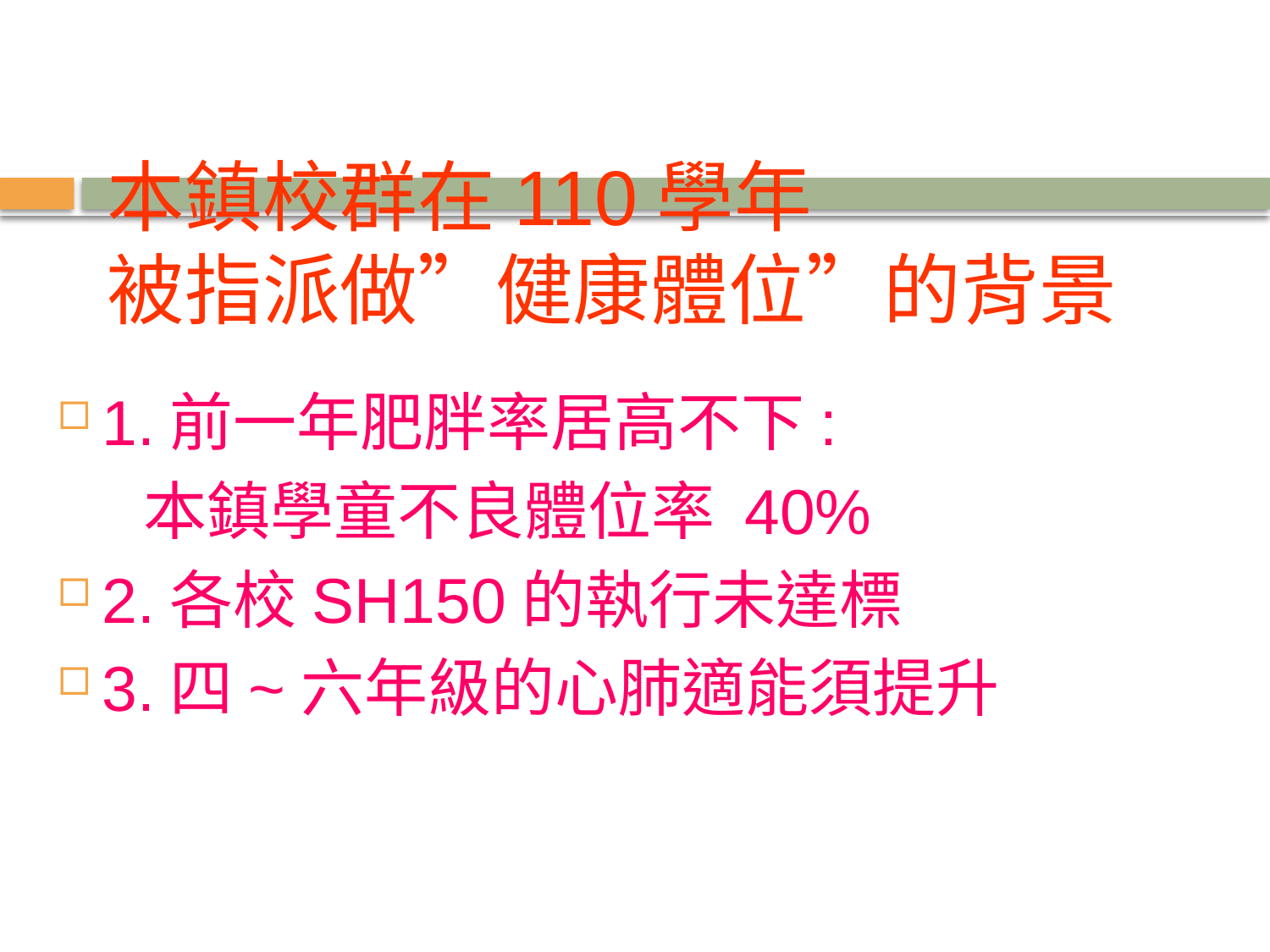

# 本鎮校群在110學年 被指派做”健康體位”的背景
1.前一年肥胖率居高不下:
     本鎮學童不良體位率 40%
2.各校SH150的執行未達標
3.四~六年級的心肺適能須提升